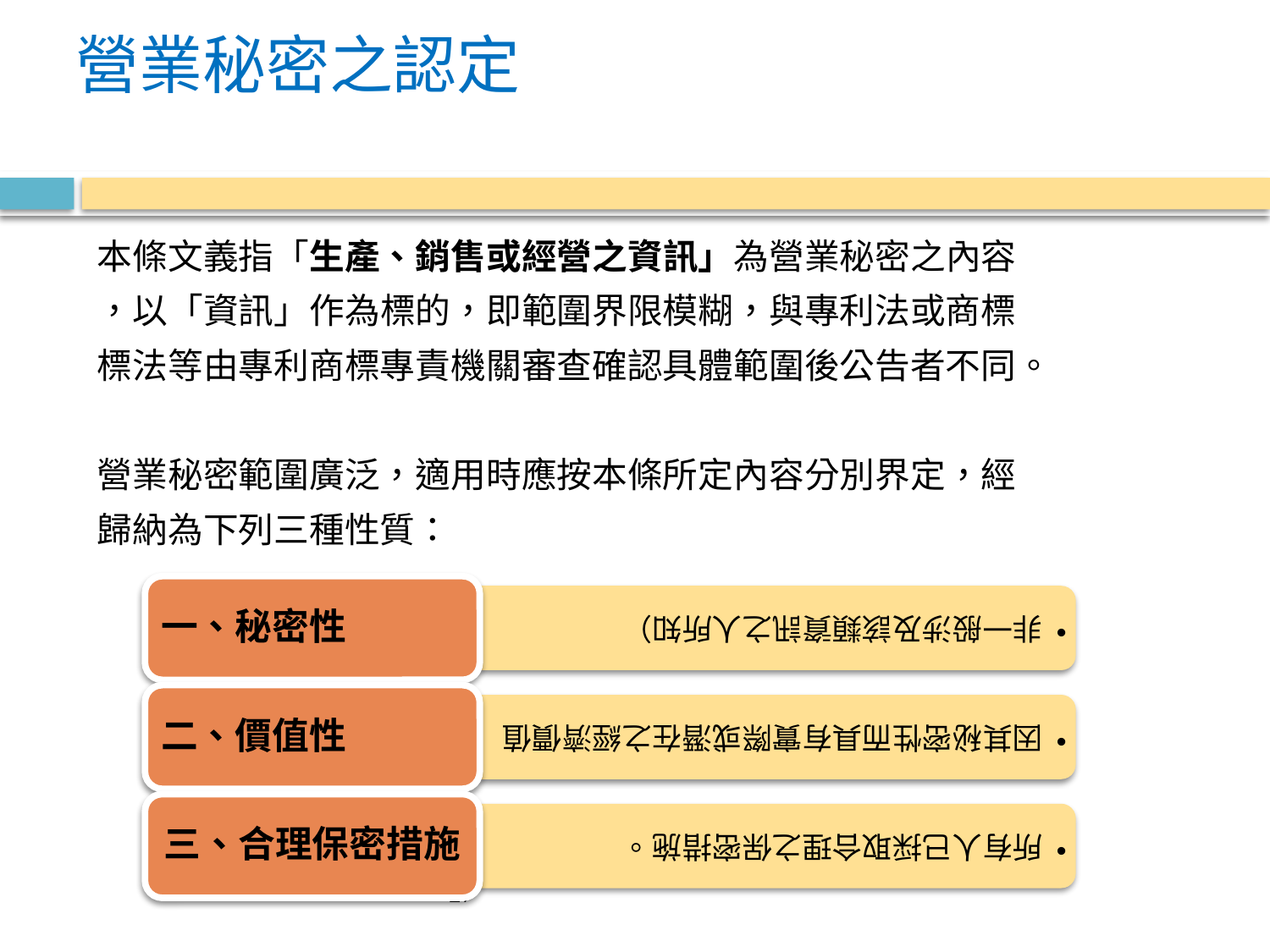

# 營業秘密之認定
本條文義指「生產、銷售或經營之資訊」為營業秘密之內容
，以「資訊」作為標的，即範圍界限模糊，與專利法或商標
標法等由專利商標專責機關審查確認具體範圍後公告者不同。

營業秘密範圍廣泛，適用時應按本條所定內容分別界定，經
歸納為下列三種性質：

非一般涉及該類資訊之人所知）
一、秘密性
因其秘密性而具有實際或潛在之經濟價值
二、價值性
所有人已採取合理之保密措施。
三、合理保密措施
27